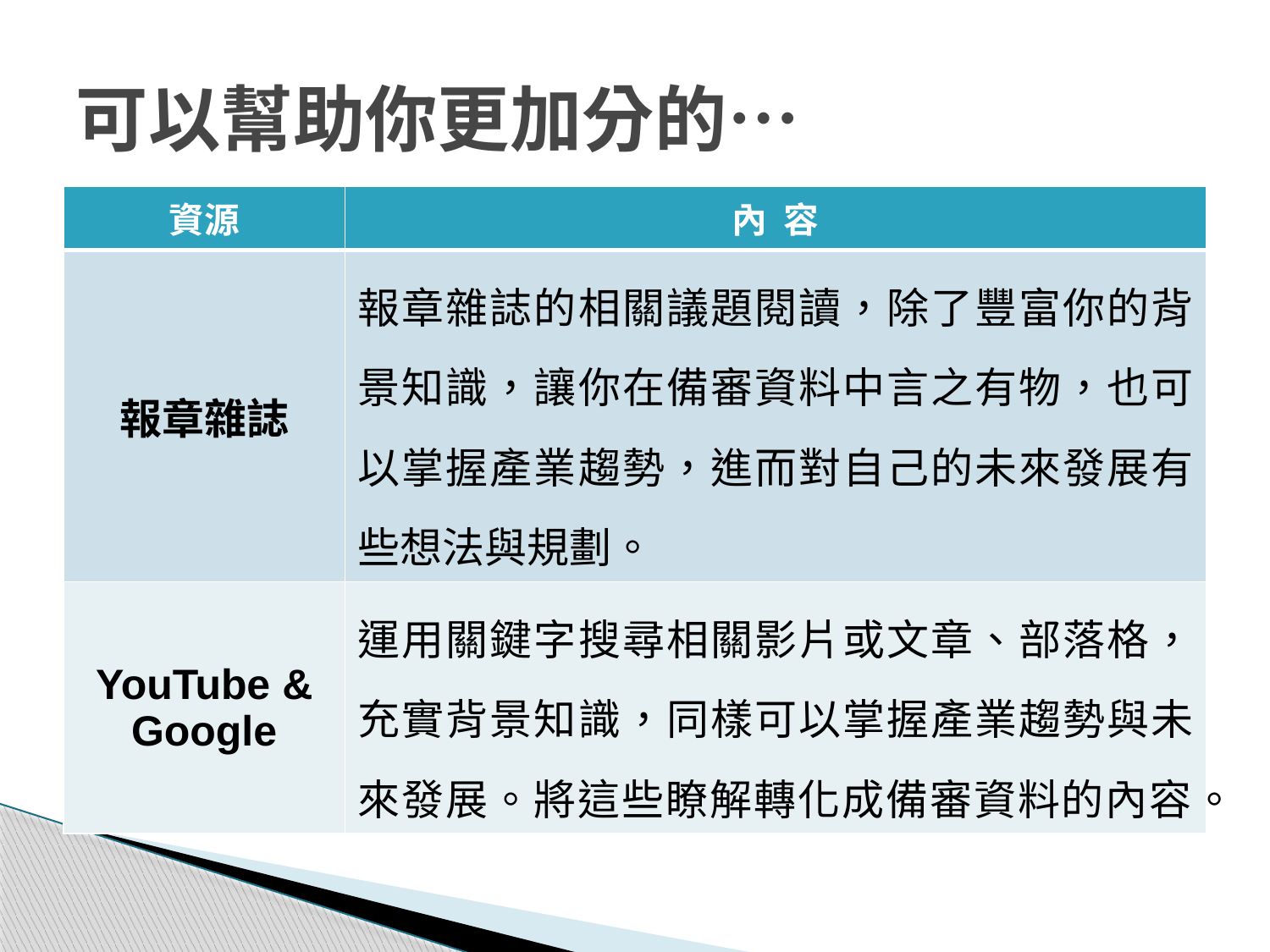

# 可以幫助你更加分的…
| 資源 | 內 容 |
| --- | --- |
| 報章雜誌 | 報章雜誌的相關議題閱讀，除了豐富你的背景知識，讓你在備審資料中言之有物，也可以掌握產業趨勢，進而對自己的未來發展有些想法與規劃。 |
| YouTube & Google | 運用關鍵字搜尋相關影片或文章、部落格，充實背景知識，同樣可以掌握產業趨勢與未來發展。將這些瞭解轉化成備審資料的內容。 |